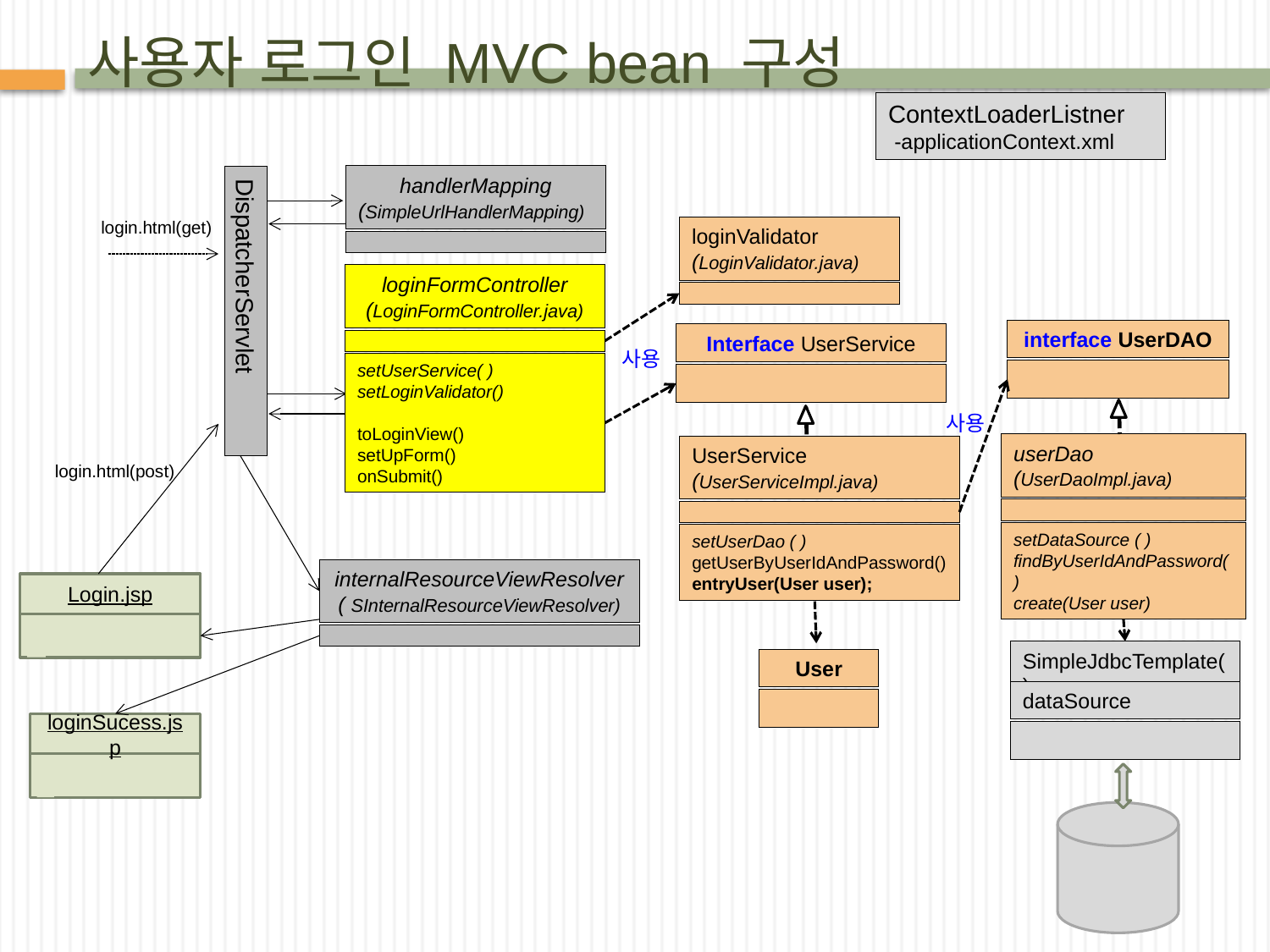

# 사용자 로그인 MVC bean 구성
ContextLoaderListner
 -applicationContext.xml
handlerMapping
(SimpleUrlHandlerMapping)

login.html(get)
loginValidator
(LoginValidator.java)

loginFormController
(LoginFormController.java)

setUserService( )
setLoginValidator()

toLoginView()
setUpForm()
onSubmit()
DispatcherServlet
interface UserDAO

Interface UserService

사용

사용

userDao
(UserDaoImpl.java)

setDataSource ( )
findByUserIdAndPassword()
create(User user)
UserService
(UserServiceImpl.java)

setUserDao ( )
getUserByUserIdAndPassword()
entryUser(User user);
login.html(post)
internalResourceViewResolver ( SInternalResourceViewResolver)

Login.jsp

SimpleJdbcTemplate()
dataSource

User

loginSucess.jsp